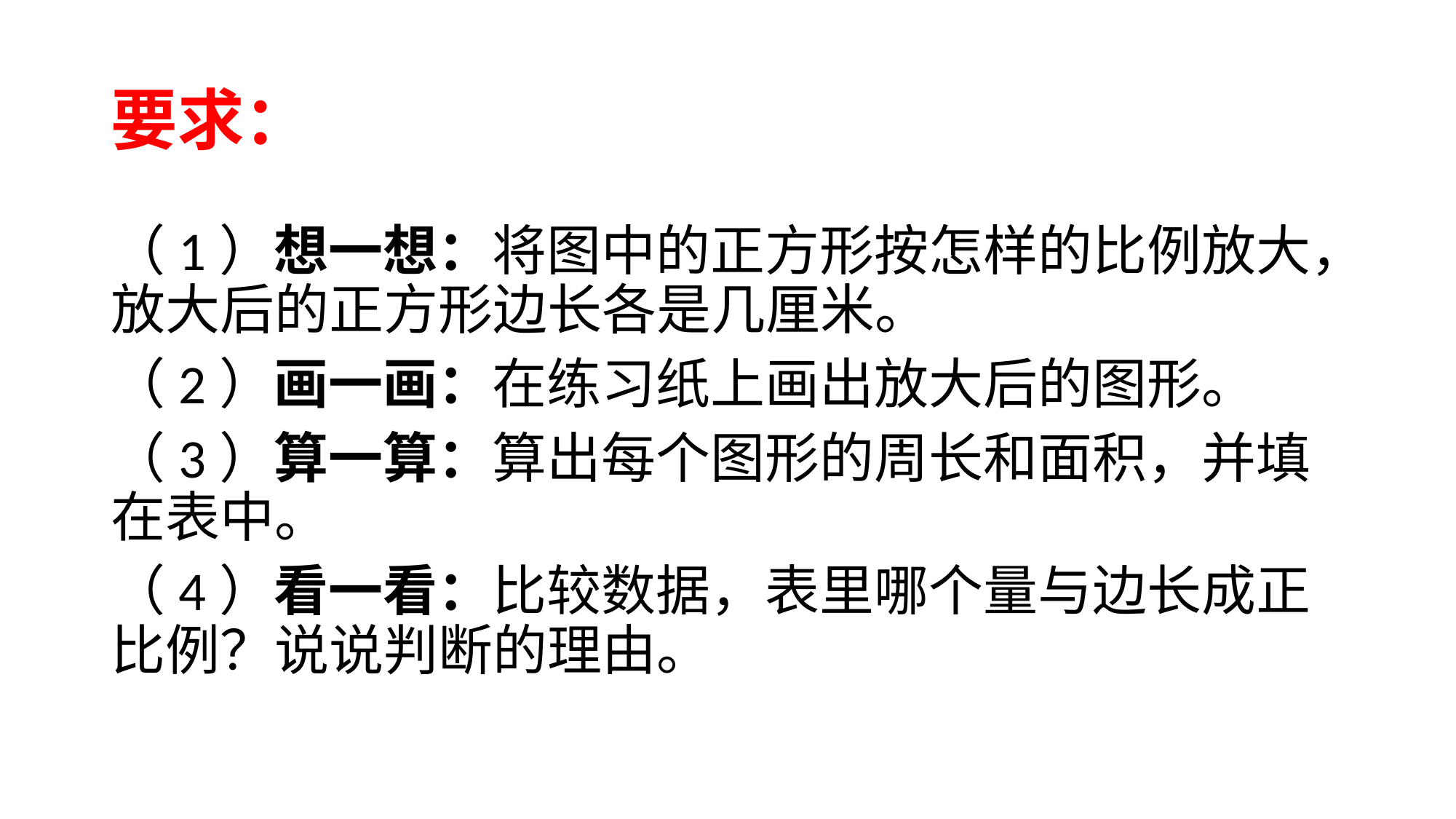

# 要求：
（1）想一想：将图中的正方形按怎样的比例放大，放大后的正方形边长各是几厘米。
（2）画一画：在练习纸上画出放大后的图形。
（3）算一算：算出每个图形的周长和面积，并填在表中。
（4）看一看：比较数据，表里哪个量与边长成正比例？说说判断的理由。